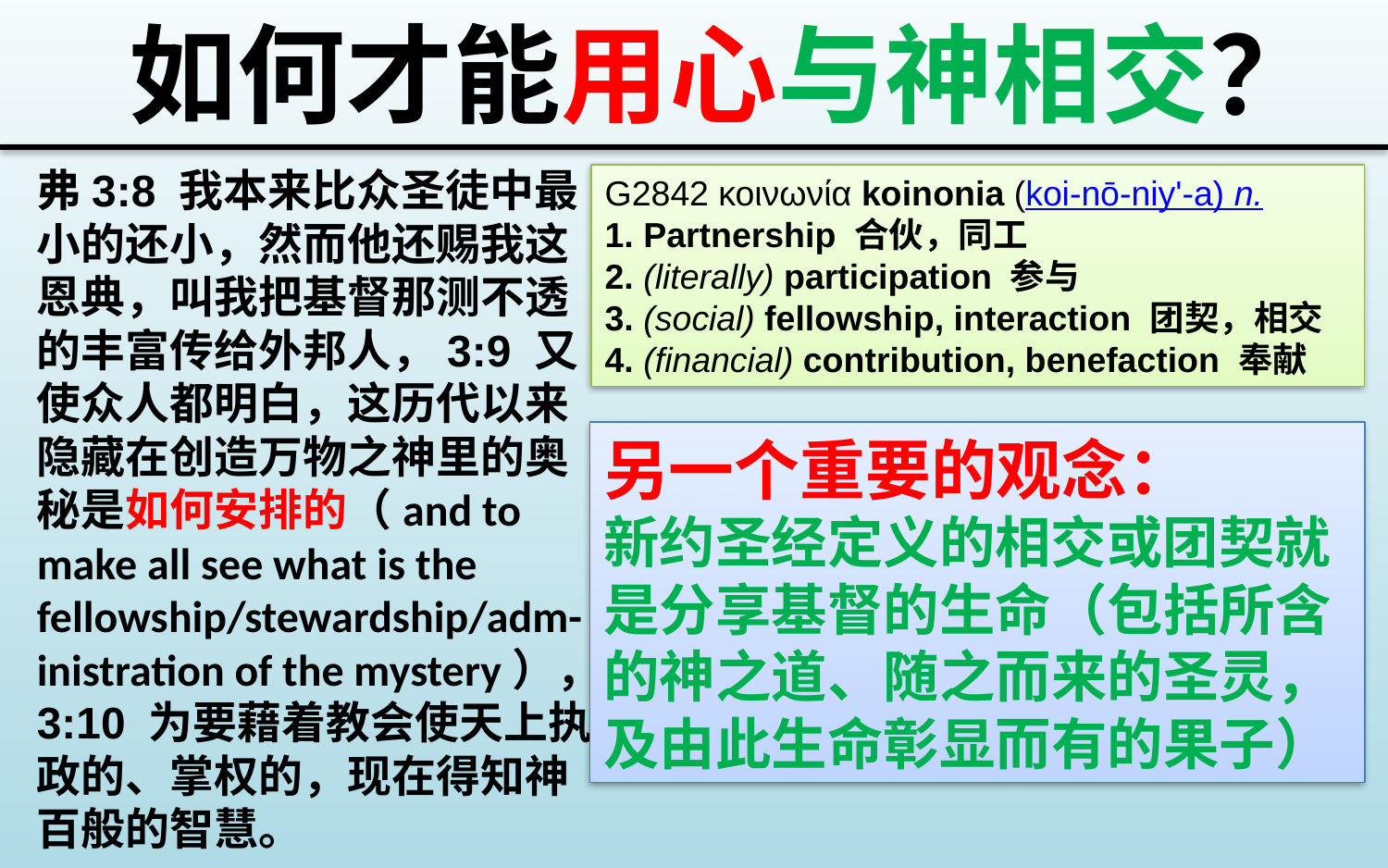

如何才能用心与神相交？
弗3:8 我本来比众圣徒中最小的还小，然而他还赐我这恩典，叫我把基督那测不透的丰富传给外邦人，3:9 又使众人都明白，这历代以来隐藏在创造万物之神里的奥秘是如何安排的（and to make all see what is the fellowship/stewardship/adm-inistration of the mystery），3:10 为要藉着教会使天上执政的、掌权的，现在得知神百般的智慧。
G2842 κοινωνία koinonia (koi-nō-niy'-a) n.
1. Partnership 合伙，同工
2. (literally) participation 参与
3. (social) fellowship, interaction 团契，相交
4. (financial) contribution, benefaction 奉献
另一个重要的观念：
新约圣经定义的相交或团契就是分享基督的生命（包括所含的神之道、随之而来的圣灵，及由此生命彰显而有的果子）